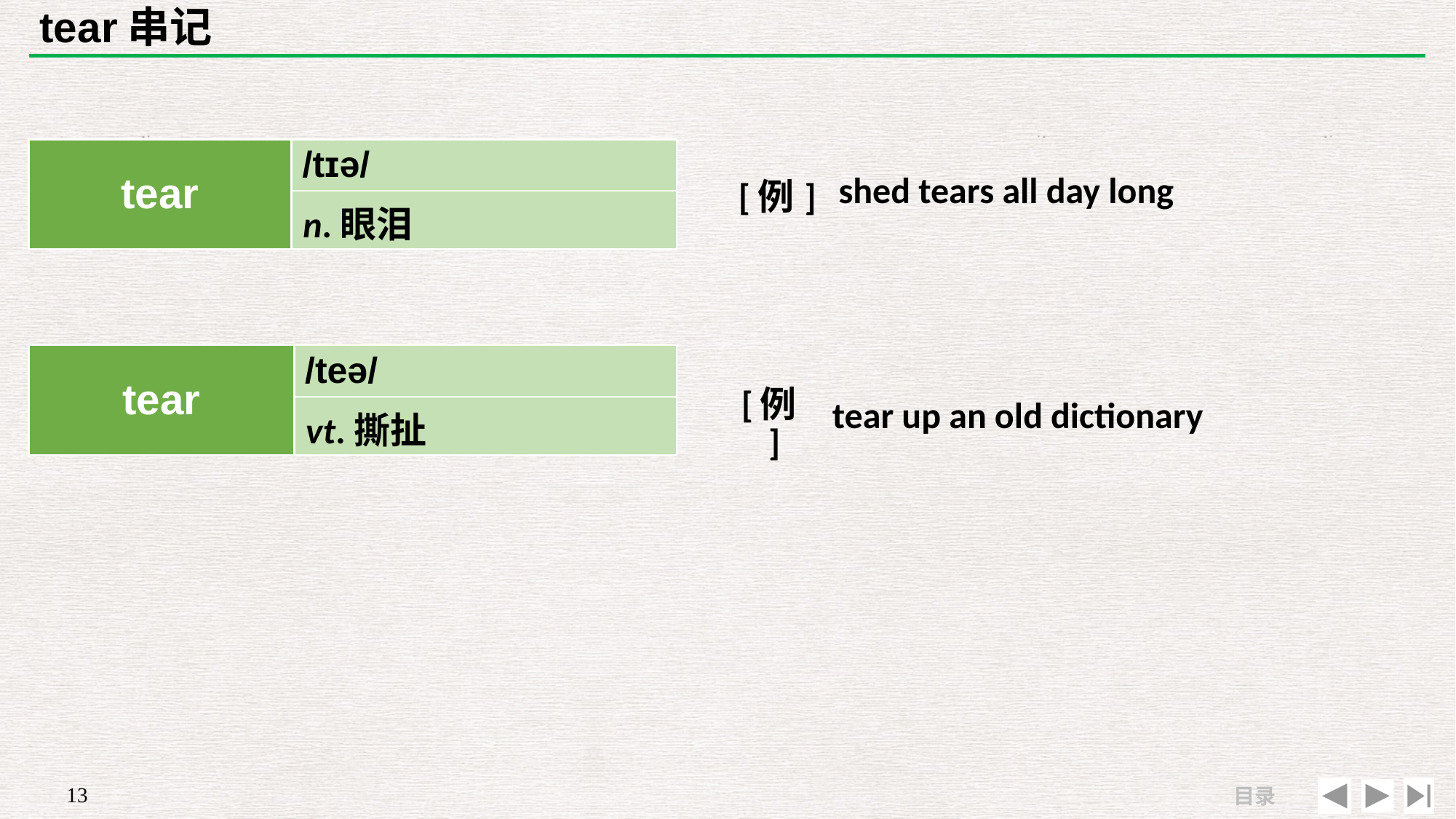

# tear串记

|  |  |
| --- | --- |
| [例] | shed tears all day long |
| tear | /tɪə/ |
| --- | --- |
|  |  |
n.眼泪
|  |  |
| --- | --- |
| [例] | tear up an old dictionary |
| tear | /teə/ |
| --- | --- |
|  |  |
vt.撕扯